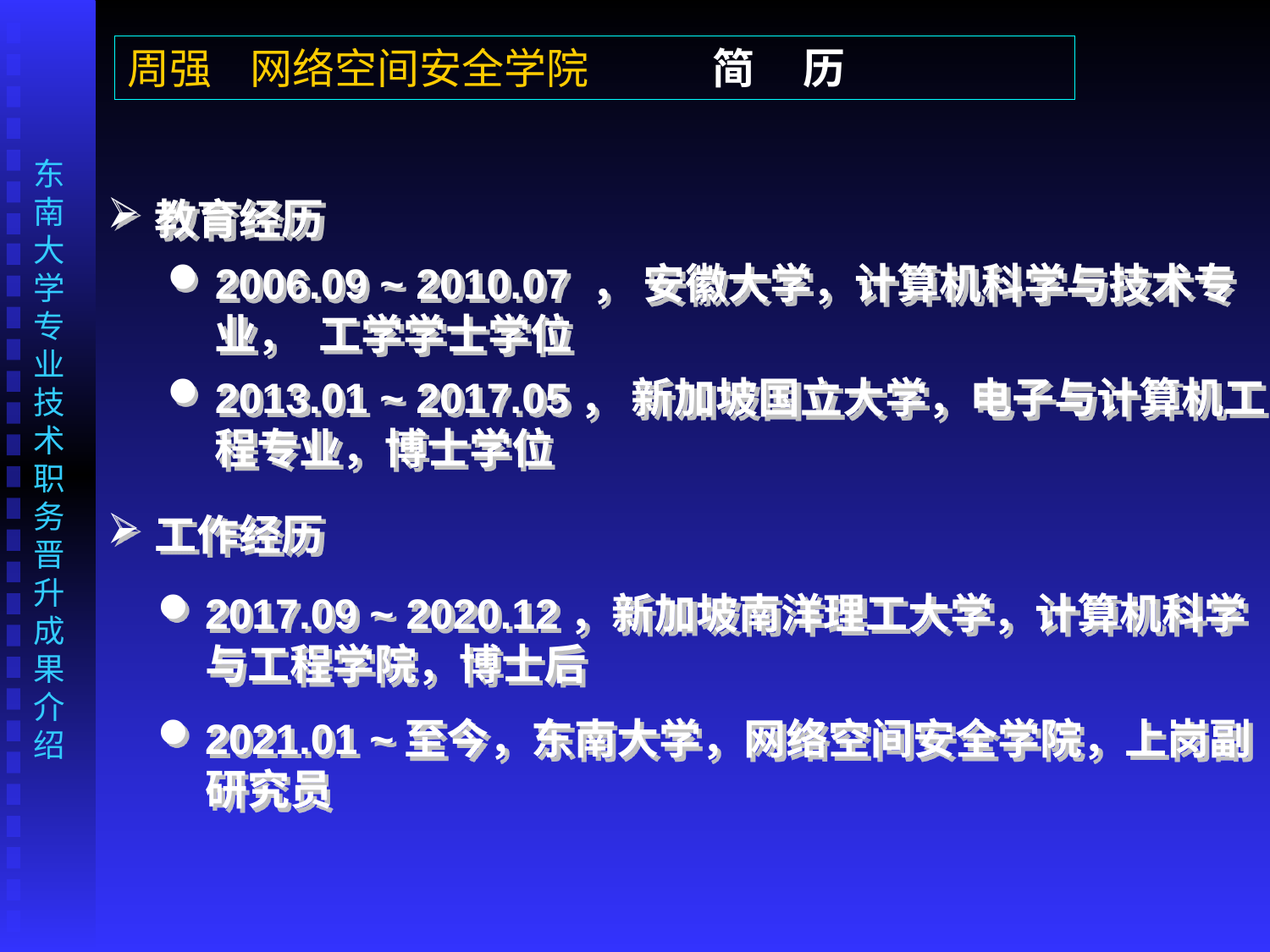

周强    网络空间安全学院             简     历
教育经历
2006.09 ~ 2010.07 ， 安徽大学，计算机科学与技术专业，  工学学士学位
2013.01 ~ 2017.05， 新加坡国立大学，电子与计算机工程专业，博士学位
工作经历
2017.09 ~ 2020.12，新加坡南洋理工大学，计算机科学与工程学院，博士后
2021.01 ~至今，东南大学，网络空间安全学院，上岗副研究员